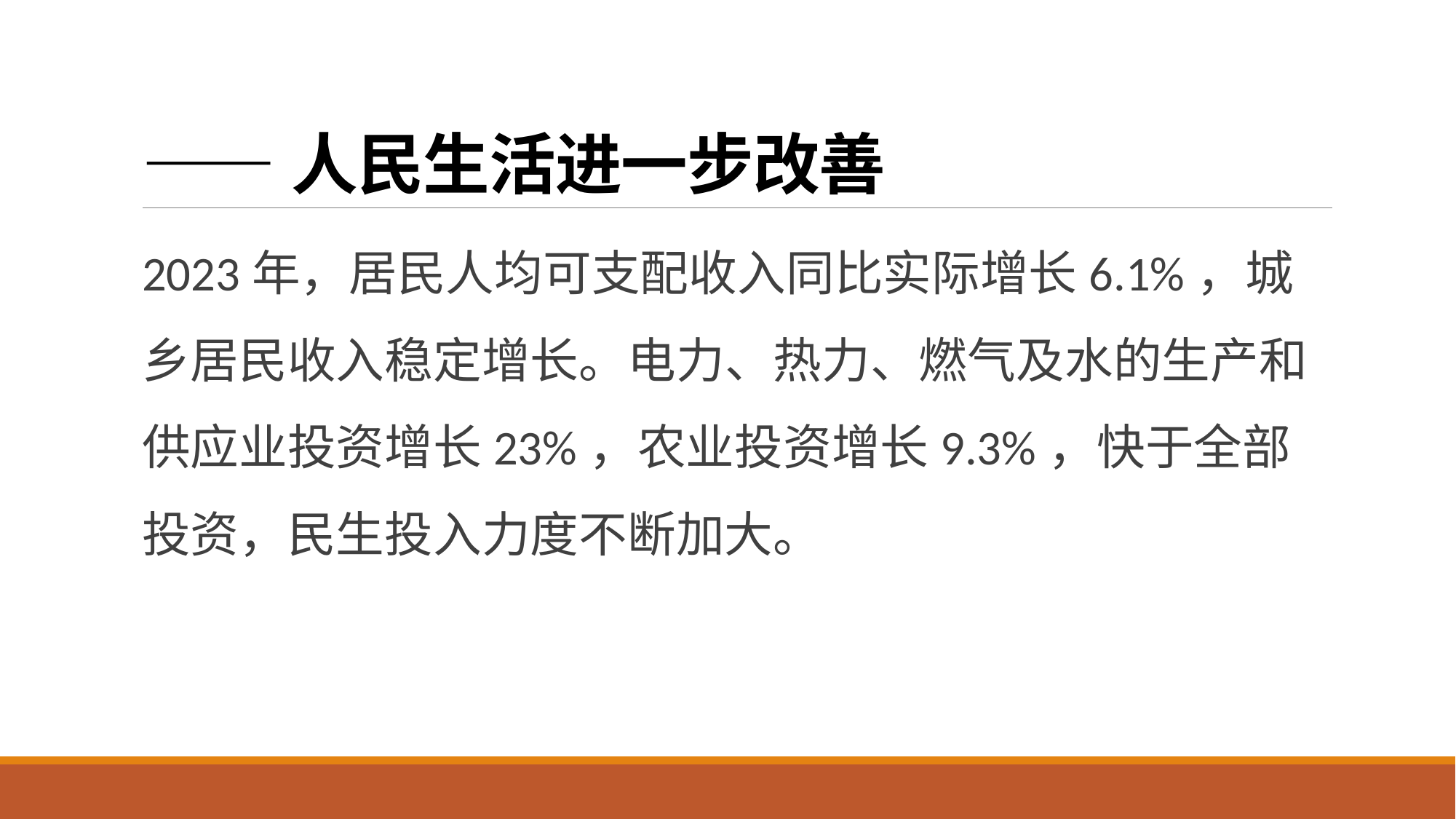

# ——人民生活进一步改善
2023年，居民人均可支配收入同比实际增长6.1%，城乡居民收入稳定增长。电力、热力、燃气及水的生产和供应业投资增长23%，农业投资增长9.3%，快于全部投资，民生投入力度不断加大。